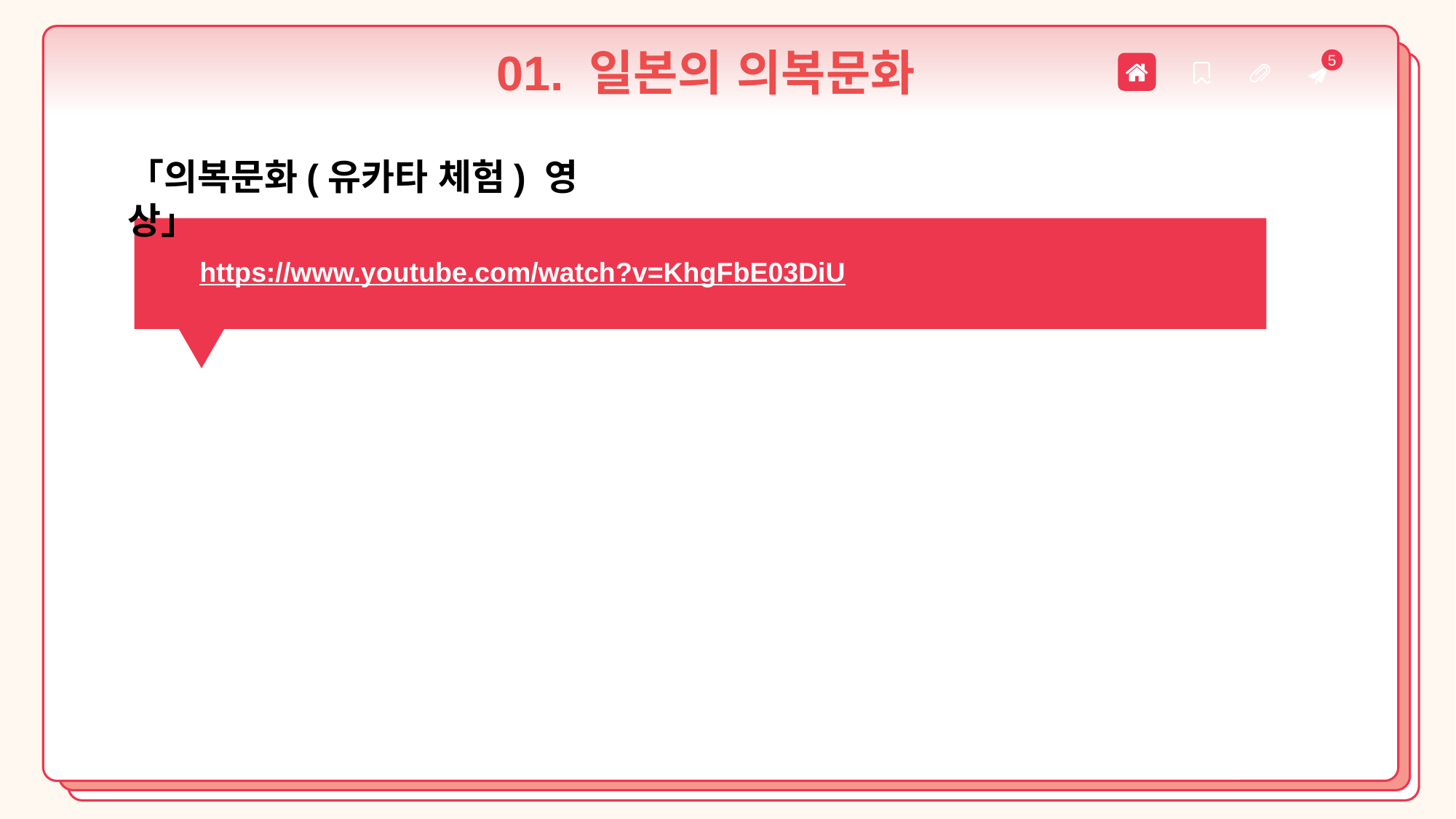

5

01. 일본의 의복문화
「의복문화(유카타 체험) 영상」

https://www.youtube.com/watch?v=KhgFbE03DiU